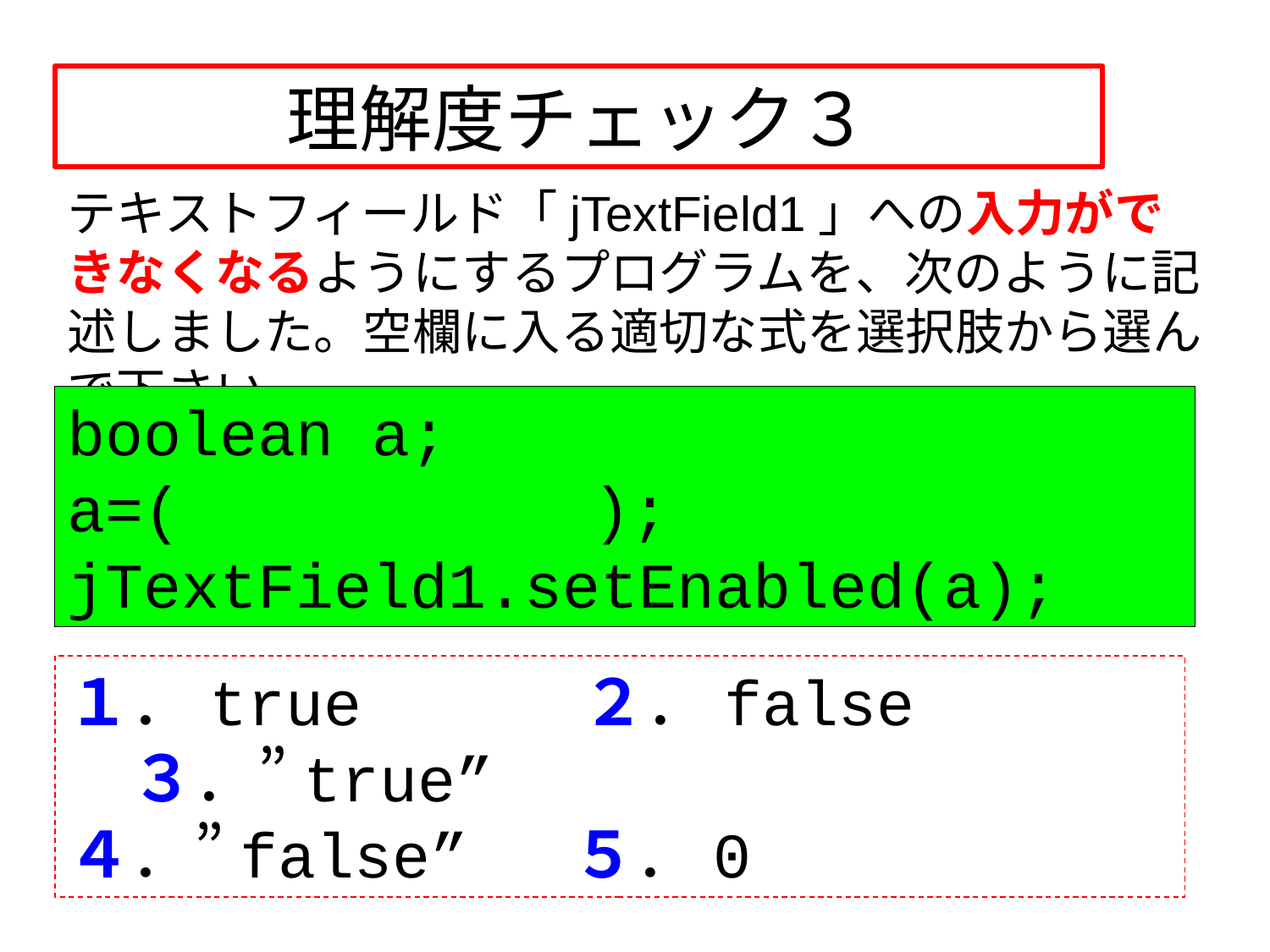

# 理解度チェック３
テキストフィールド「jTextField1」への入力ができなくなるようにするプログラムを、次のように記述しました。空欄に入る適切な式を選択肢から選んで下さい。
boolean a;
a=(　　　　　　);
jTextField1.setEnabled(a);
１．true　　　 ２．false　　  ３．”true”
４．”false”     ５．0